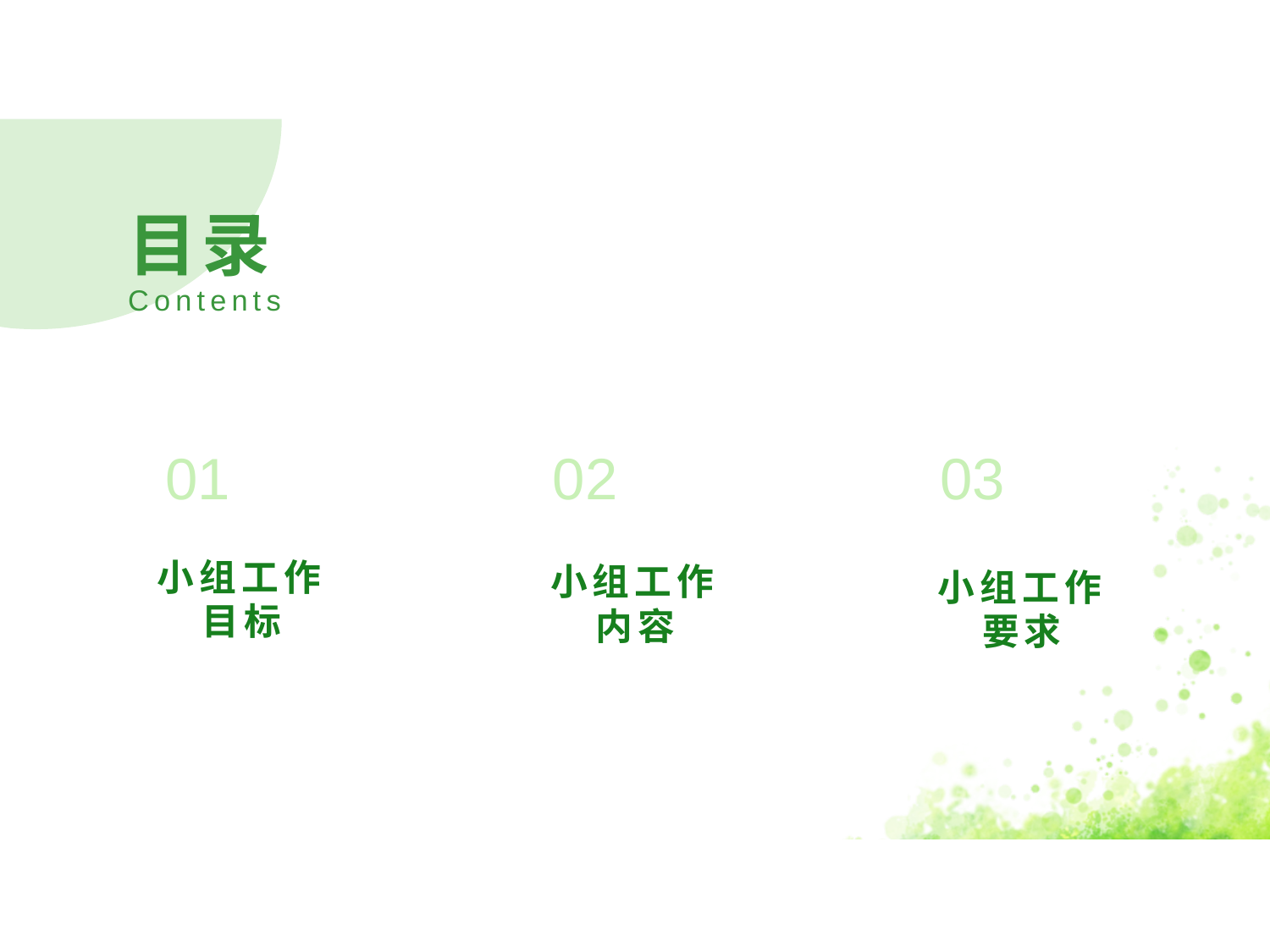

目录
Contents
01
02
03
小组工作目标
小组工作内容
小组工作要求